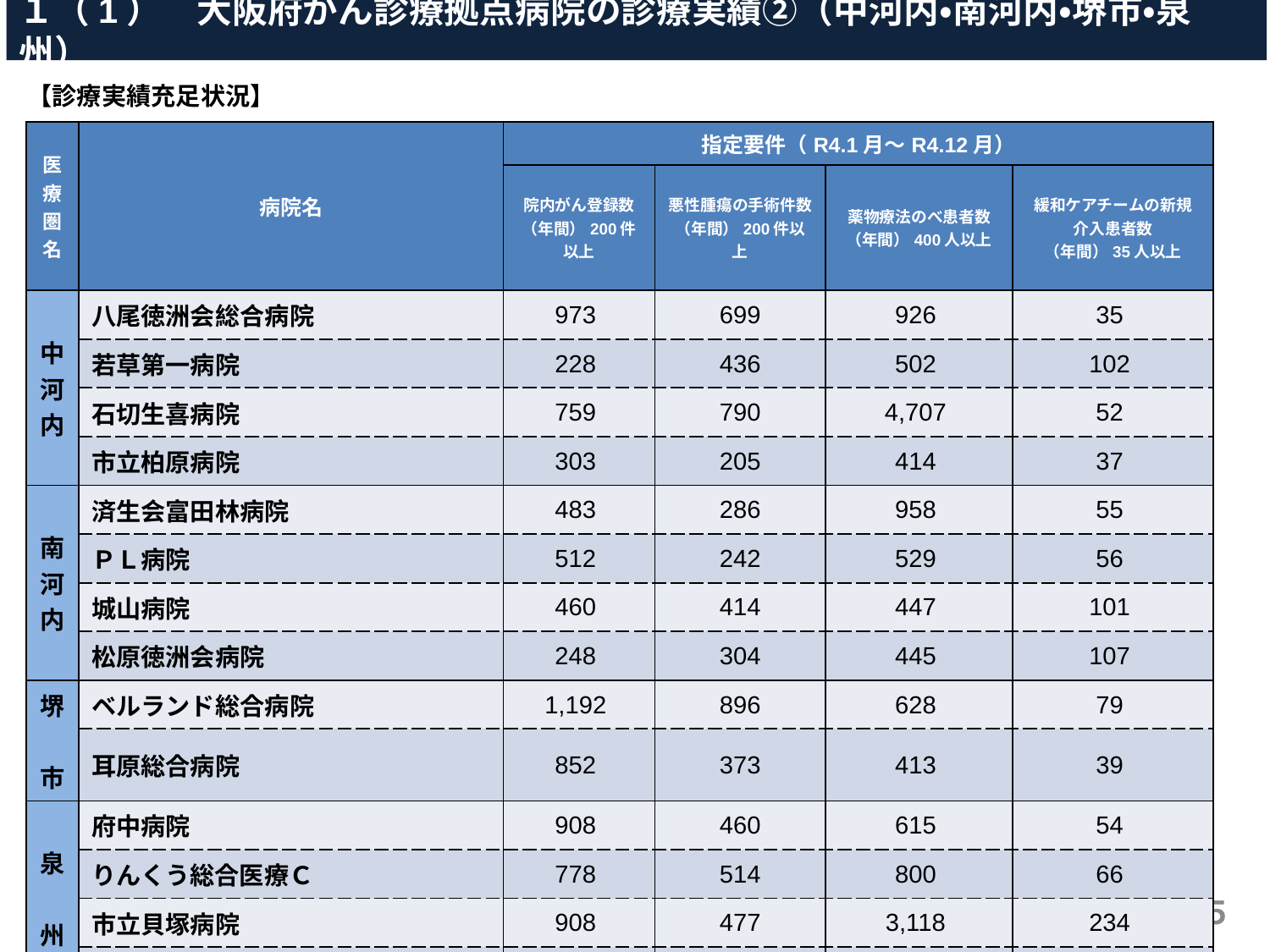

１（1）　大阪府がん診療拠点病院の診療実績②（中河内・南河内・堺市・泉州）
【診療実績充足状況】
| 医療圏名 | 病院名 | 指定要件（R4.1月～R4.12月） |  |  |  |
| --- | --- | --- | --- | --- | --- |
|  |  | 院内がん登録数 （年間）200件以上 | 悪性腫瘍の手術件数 （年間）200件以上 | 薬物療法のべ患者数 （年間）400人以上 | 緩和ケアチームの新規 介入患者数 （年間）35人以上 |
| 中河内 | 八尾徳洲会総合病院 | 973 | 699 | 926 | 35 |
|  | 若草第一病院 | 228 | 436 | 502 | 102 |
|  | 石切生喜病院 | 759 | 790 | 4,707 | 52 |
|  | 市立柏原病院 | 303 | 205 | 414 | 37 |
| 南河内 | 済生会富田林病院 | 483 | 286 | 958 | 55 |
|  | ＰＬ病院 | 512 | 242 | 529 | 56 |
|  | 城山病院 | 460 | 414 | 447 | 101 |
|  | 松原徳洲会病院 | 248 | 304 | 445 | 107 |
| 堺　市 | ベルランド総合病院 | 1,192 | 896 | 628 | 79 |
|  | 耳原総合病院 | 852 | 373 | 413 | 39 |
| 泉　州 | 府中病院 | 908 | 460 | 615 | 54 |
|  | りんくう総合医療Ｃ | 778 | 514 | 800 | 66 |
|  | 市立貝塚病院 | 908 | 477 | 3,118 | 234 |
|  | 岸和田徳洲会病院 | 1,091 | 903 | 648 | 138 |
５